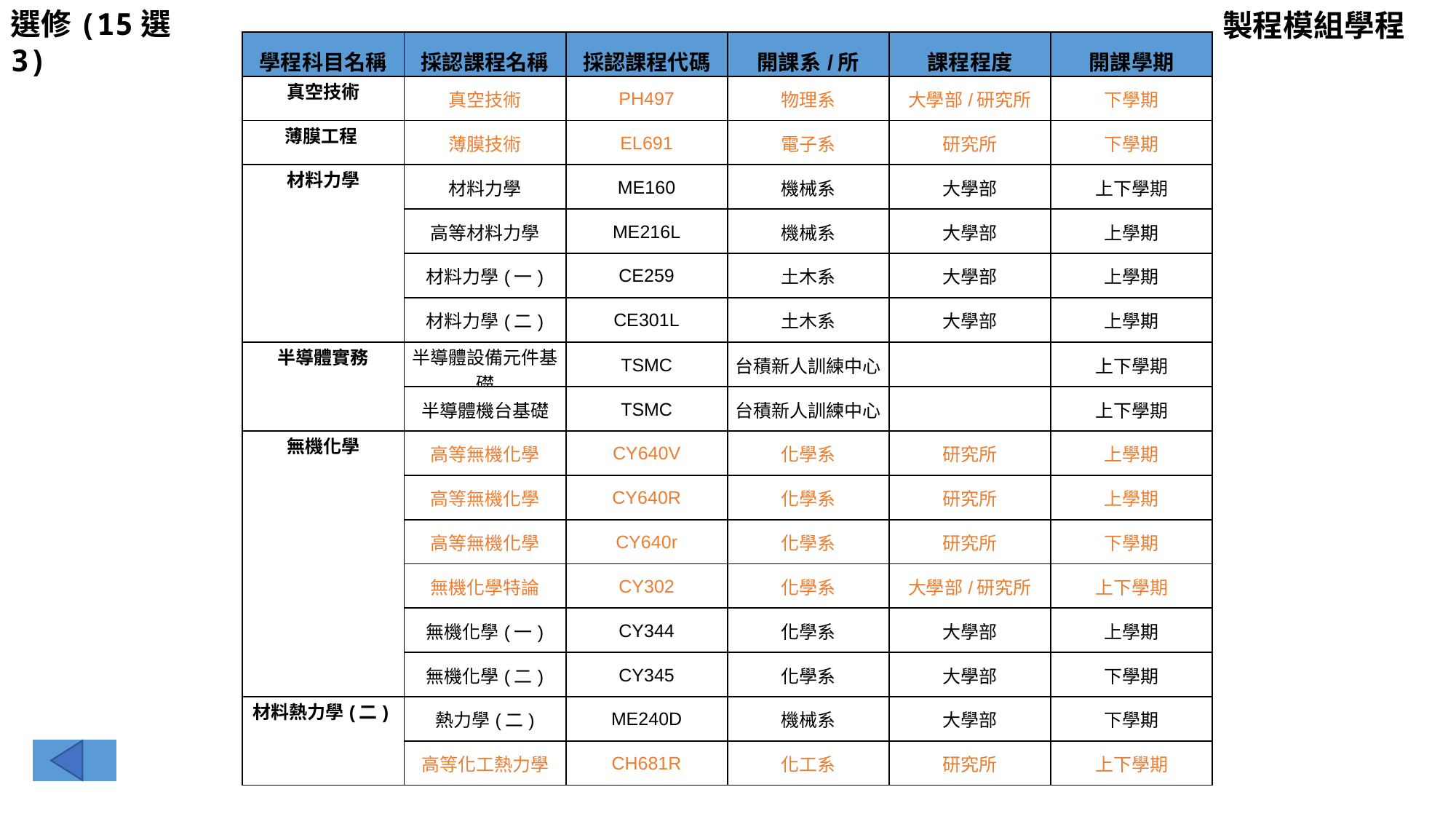

選修(15選3)
製程模組學程
| 學程科目名稱 | 採認課程名稱 | 採認課程代碼 | 開課系/所 | 課程程度 | 開課學期 |
| --- | --- | --- | --- | --- | --- |
| 真空技術 | 真空技術 | PH497 | 物理系 | 大學部/研究所 | 下學期 |
| 薄膜工程 | 薄膜技術 | EL691 | 電子系 | 研究所 | 下學期 |
| 材料力學 | 材料力學 | ME160 | 機械系 | 大學部 | 上下學期 |
|  | 高等材料力學 | ME216L | 機械系 | 大學部 | 上學期 |
|  | 材料力學(一) | CE259 | 土木系 | 大學部 | 上學期 |
|  | 材料力學(二) | CE301L | 土木系 | 大學部 | 上學期 |
| 半導體實務 | 半導體設備元件基礎 | TSMC | 台積新人訓練中心 |  | 上下學期 |
|  | 半導體機台基礎 | TSMC | 台積新人訓練中心 |  | 上下學期 |
| 無機化學 | 高等無機化學 | CY640V | 化學系 | 研究所 | 上學期 |
|  | 高等無機化學 | CY640R | 化學系 | 研究所 | 上學期 |
|  | 高等無機化學 | CY640r | 化學系 | 研究所 | 下學期 |
|  | 無機化學特論 | CY302 | 化學系 | 大學部/研究所 | 上下學期 |
|  | 無機化學(一) | CY344 | 化學系 | 大學部 | 上學期 |
|  | 無機化學(二) | CY345 | 化學系 | 大學部 | 下學期 |
| 材料熱力學(二) | 熱力學(二) | ME240D | 機械系 | 大學部 | 下學期 |
|  | 高等化工熱力學 | CH681R | 化工系 | 研究所 | 上下學期 |